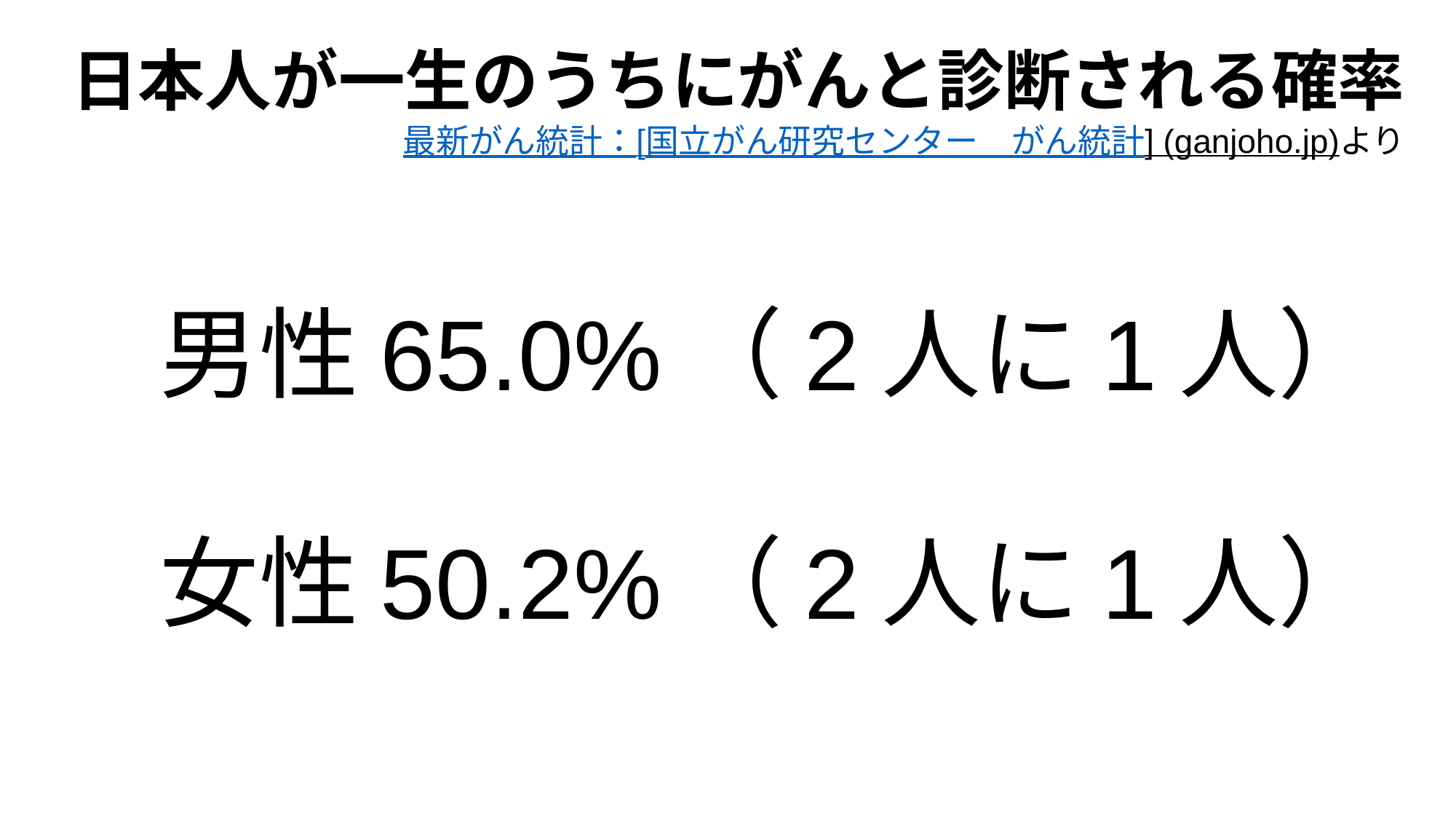

# 日本人が一生のうちにがんと診断される確率 最新がん統計：[国立がん研究センター　がん統計] (ganjoho.jp)より
男性65.0%（2人に1人）
女性50.2%（2人に1人）